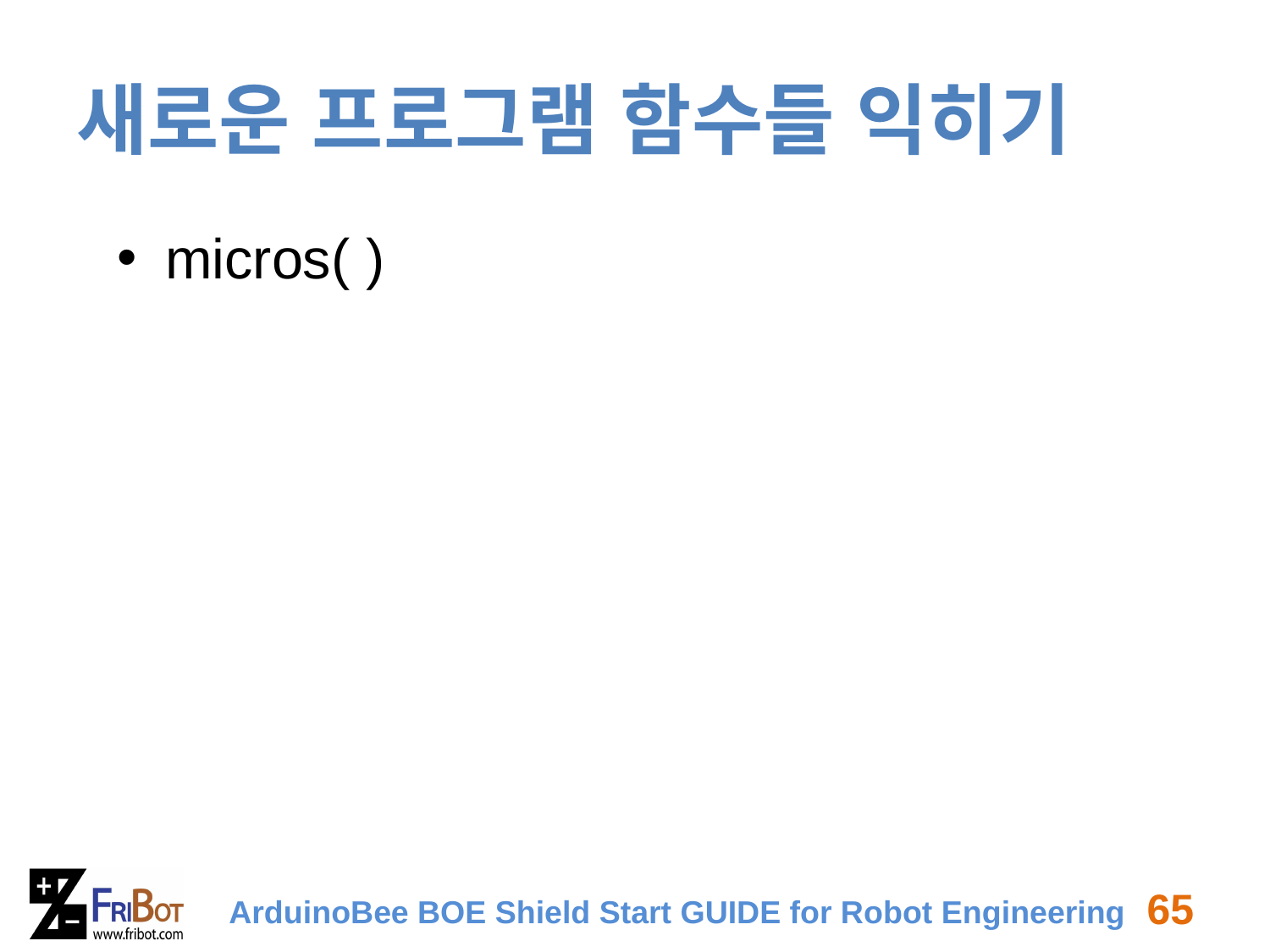

# 새로운 프로그램 함수들 익히기
micros( )

65